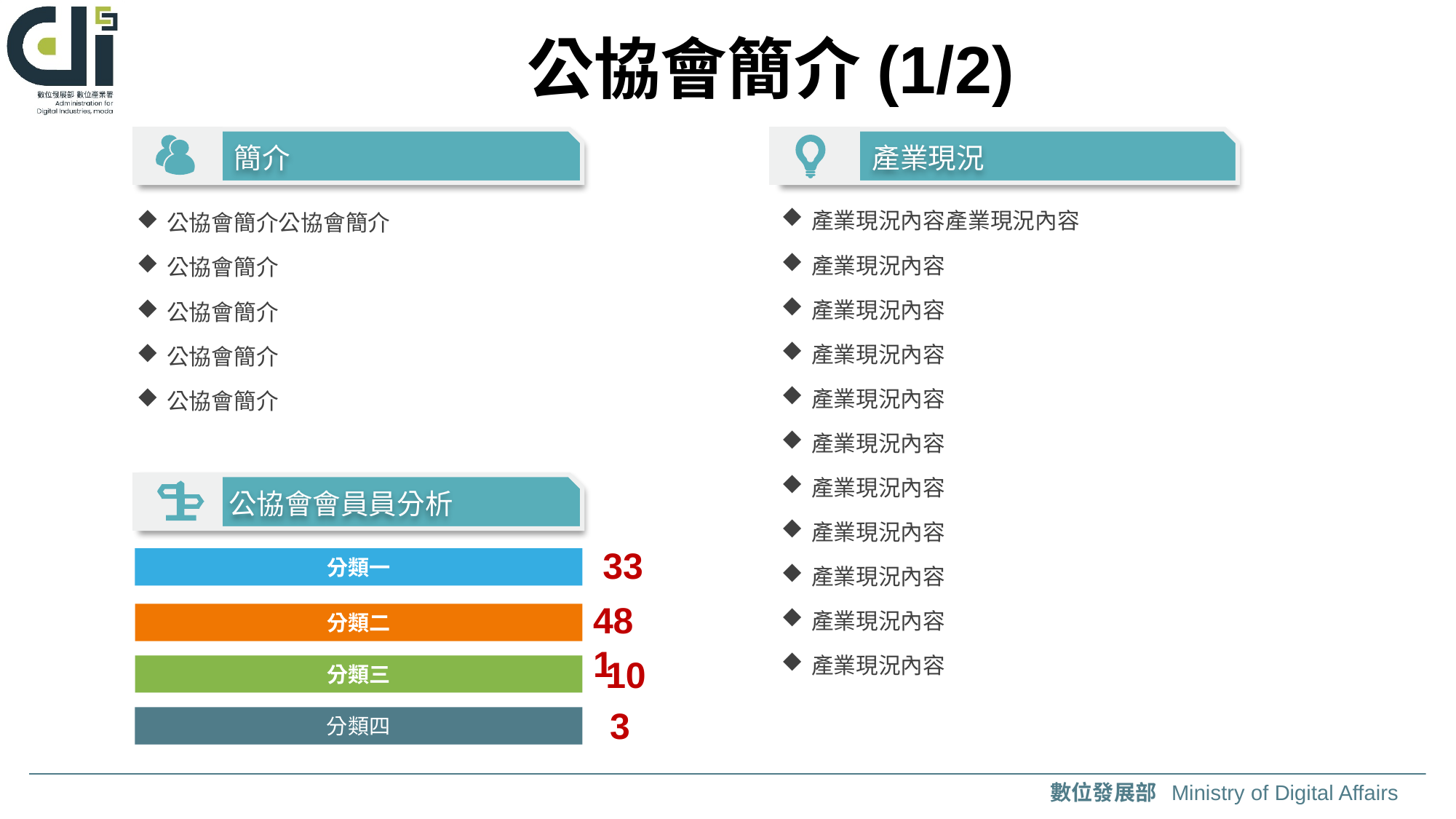

# 公協會簡介(1/2)

簡介

公協會簡介公協會簡介
公協會簡介
公協會簡介
公協會簡介
公協會簡介

產業現況

產業現況內容產業現況內容
產業現況內容
產業現況內容
產業現況內容
產業現況內容
產業現況內容
產業現況內容
產業現況內容
產業現況內容
產業現況內容
產業現況內容

公協會會員員分析

33
分類一

481
分類二
10
分類三

3
分類四